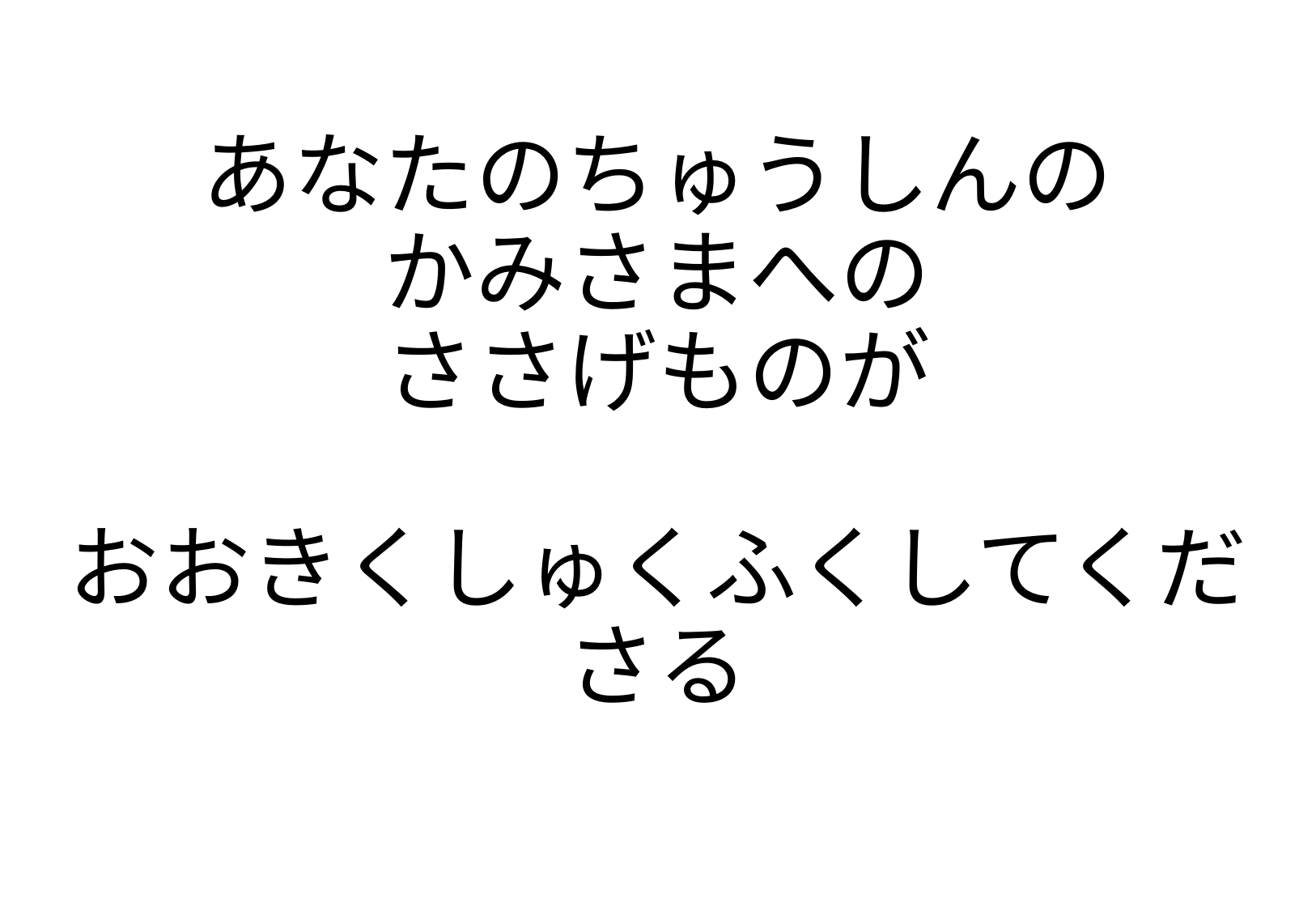

# あなたのちゅうしんの かみさまへの ささげものが おおきくしゅくふくしてくださる